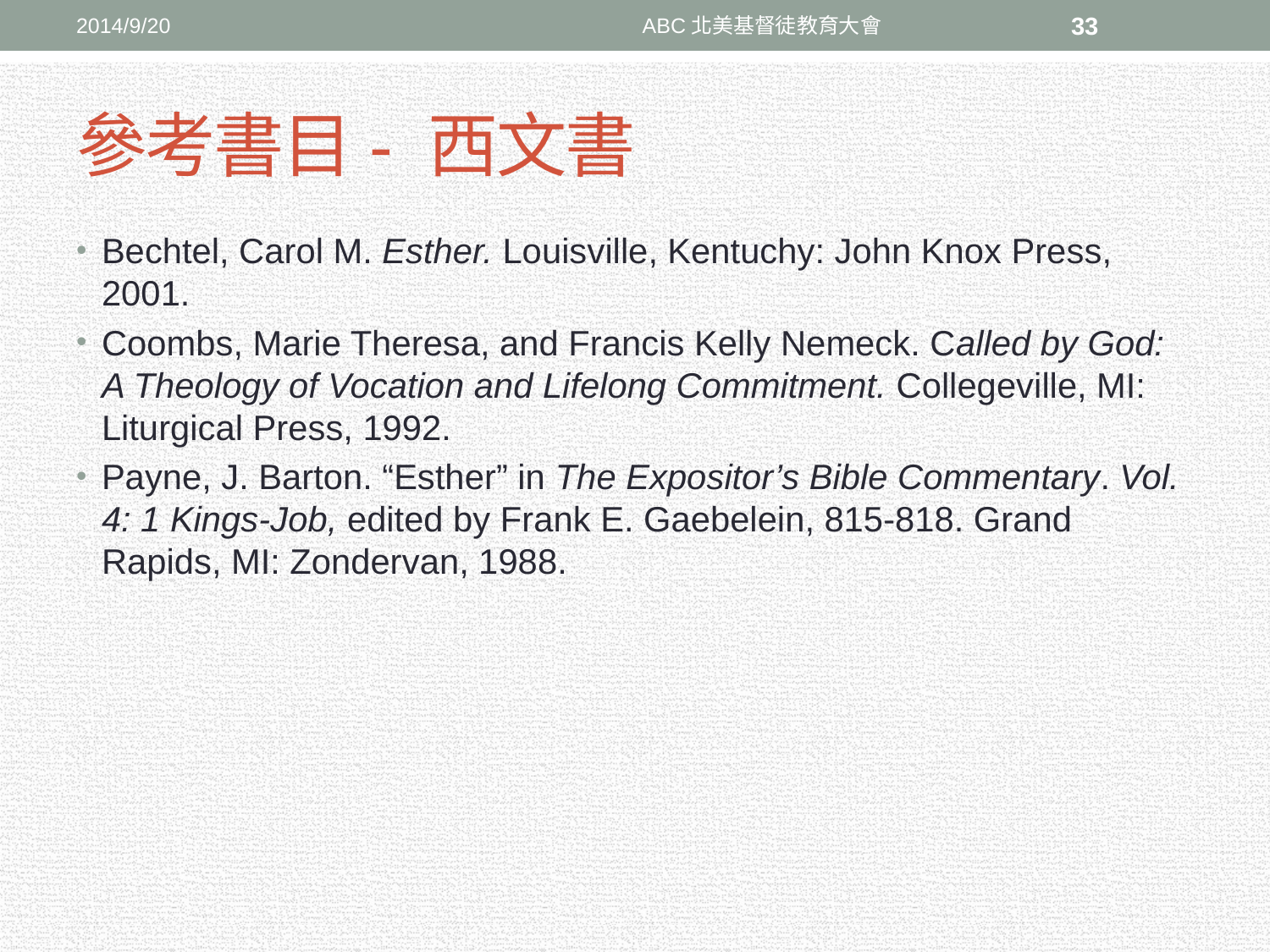

2014/9/20
ABC北美基督徒教育大會
33
# 參考書目- 西文書
Bechtel, Carol M. Esther. Louisville, Kentuchy: John Knox Press, 2001.
Coombs, Marie Theresa, and Francis Kelly Nemeck. Called by God: A Theology of Vocation and Lifelong Commitment. Collegeville, MI: Liturgical Press, 1992.
Payne, J. Barton. “Esther” in The Expositor’s Bible Commentary. Vol. 4: 1 Kings-Job, edited by Frank E. Gaebelein, 815-818. Grand Rapids, MI: Zondervan, 1988.